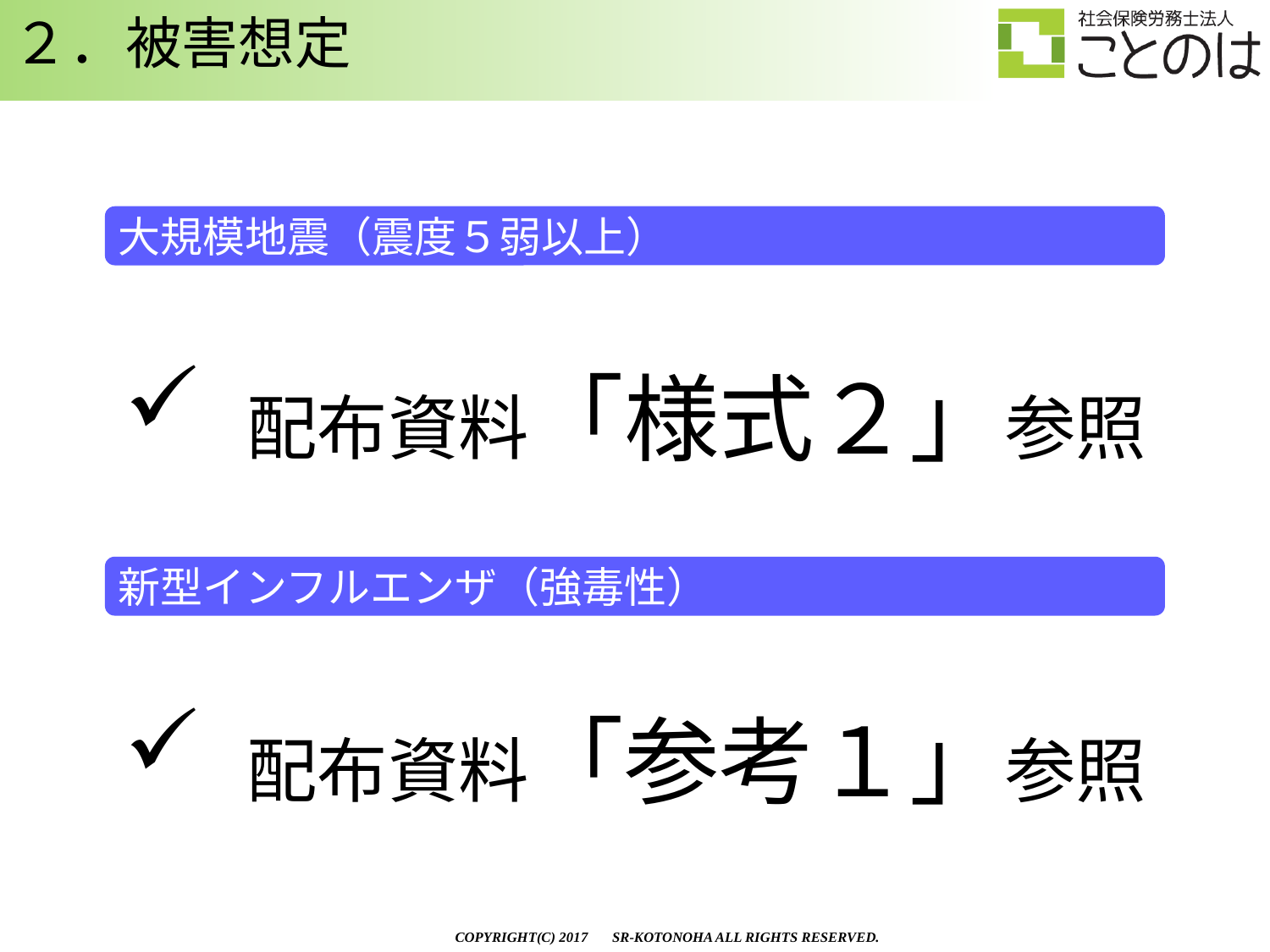

２．被害想定
 配布資料「様式２」参照
 配布資料「参考１」参照
大規模地震（震度５弱以上）
新型インフルエンザ（強毒性）